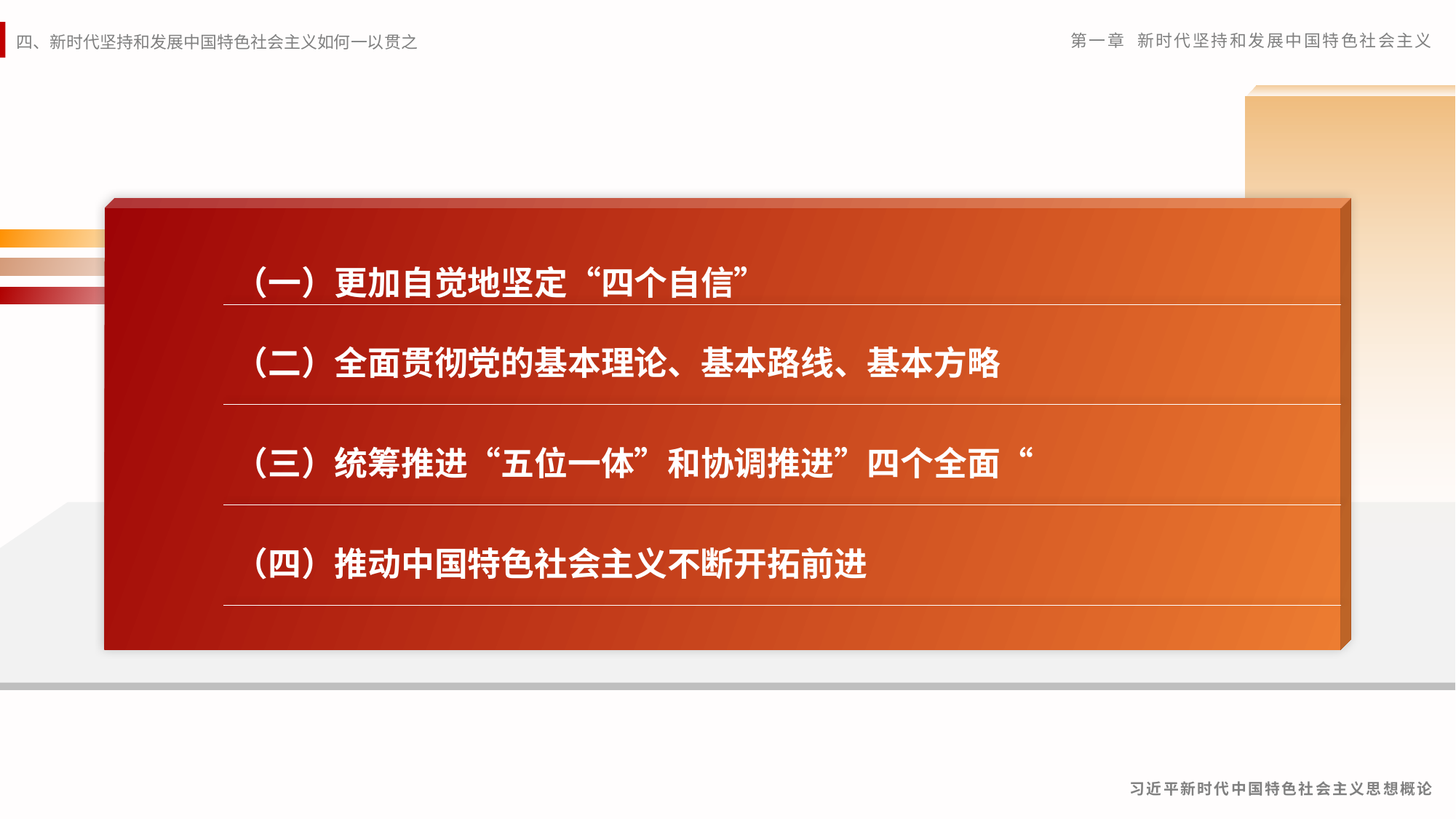

（一）更加自觉地坚定“四个自信”
（二）全面贯彻党的基本理论、基本路线、基本方略
（三）统筹推进“五位一体”和协调推进”四个全面“
（四）推动中国特色社会主义不断开拓前进